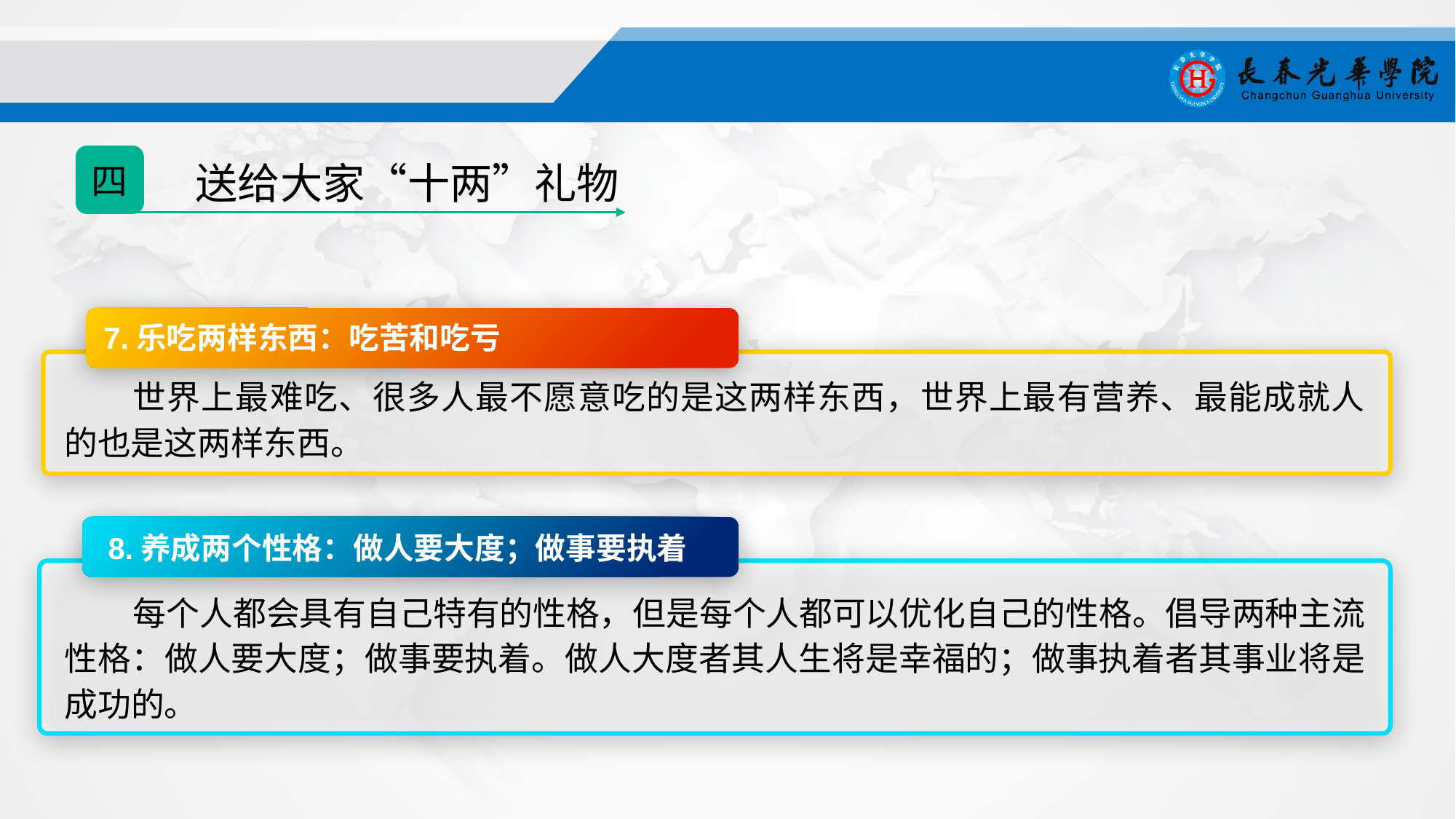

四
送给大家“十两”礼物

7.乐吃两样东西：吃苦和吃亏

世界上最难吃、很多人最不愿意吃的是这两样东西，世界上最有营养、最能成就人的也是这两样东西。

8.养成两个性格：做人要大度；做事要执着

每个人都会具有自己特有的性格，但是每个人都可以优化自己的性格。倡导两种主流性格：做人要大度；做事要执着。做人大度者其人生将是幸福的；做事执着者其事业将是成功的。